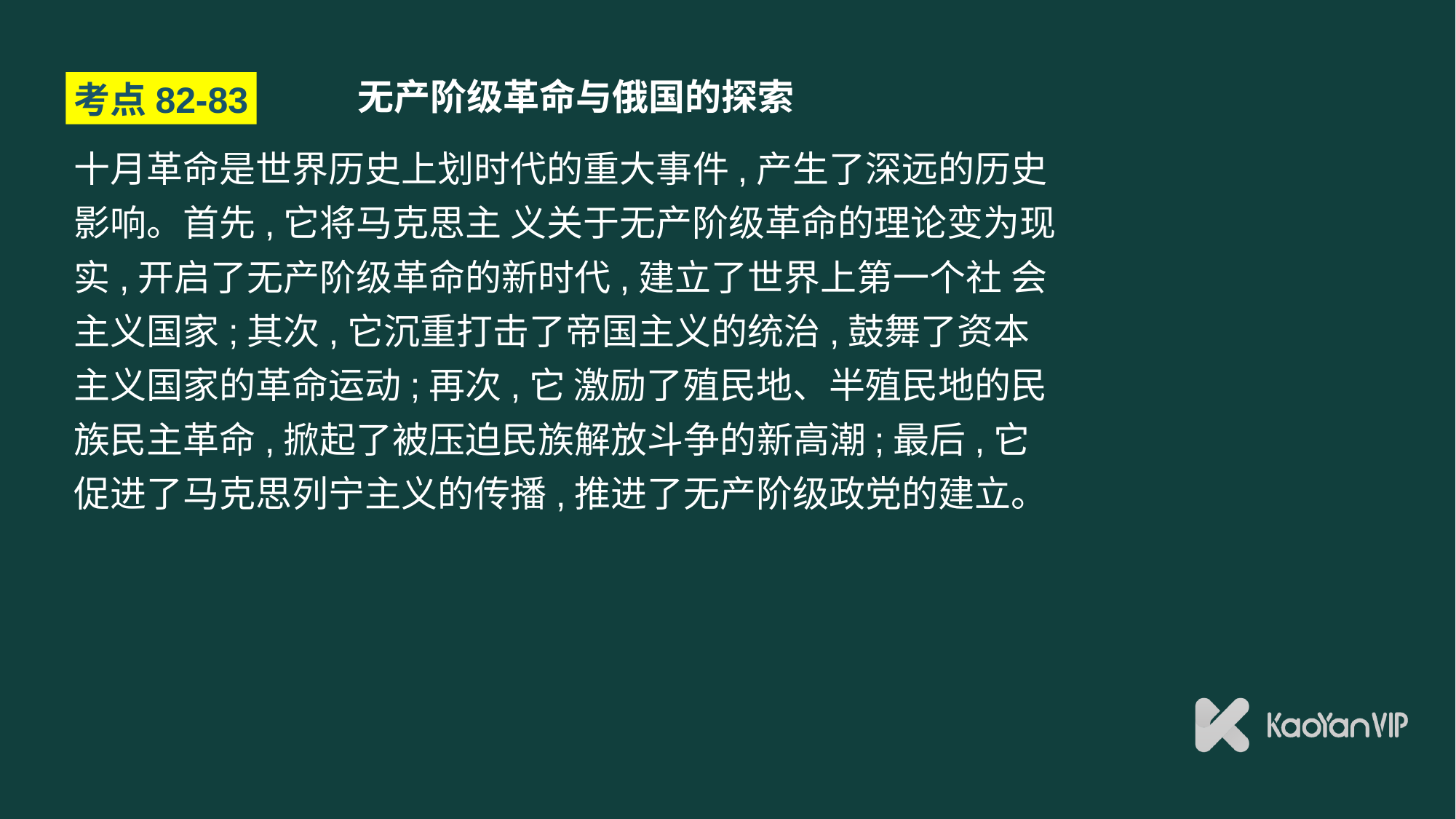

# 无产阶级革命与俄国的探索
考点82-83
十月革命是世界历史上划时代的重大事件,产生了深远的历史影响。首先,它将马克思主 义关于无产阶级革命的理论变为现实,开启了无产阶级革命的新时代,建立了世界上第一个社 会主义国家;其次,它沉重打击了帝国主义的统治,鼓舞了资本主义国家的革命运动;再次,它 激励了殖民地、半殖民地的民族民主革命,掀起了被压迫民族解放斗争的新高潮;最后,它促进了马克思列宁主义的传播,推进了无产阶级政党的建立。